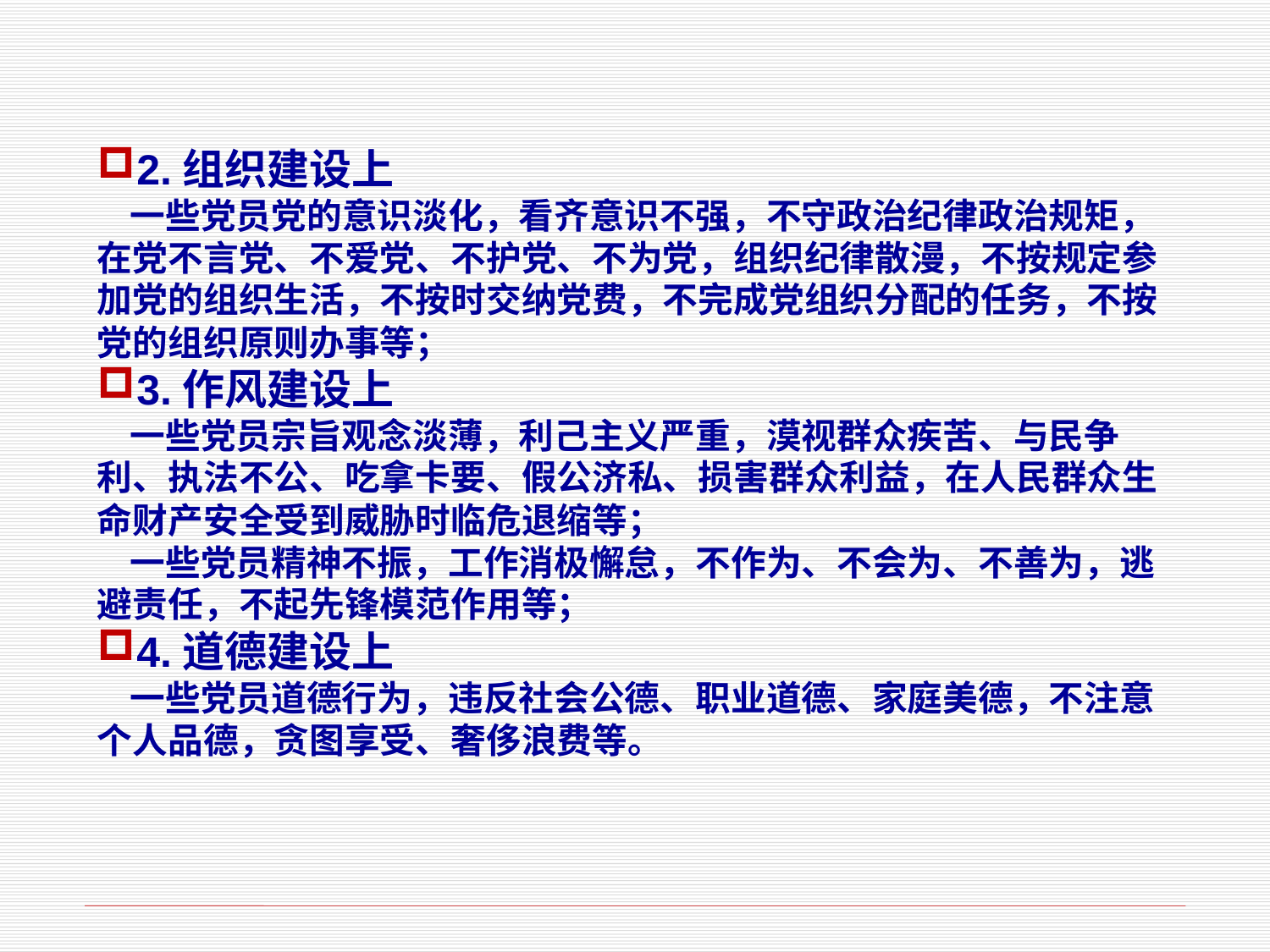

2.组织建设上
   一些党员党的意识淡化，看齐意识不强，不守政治纪律政治规矩，在党不言党、不爱党、不护党、不为党，组织纪律散漫，不按规定参加党的组织生活，不按时交纳党费，不完成党组织分配的任务，不按党的组织原则办事等；
3.作风建设上
   一些党员宗旨观念淡薄，利己主义严重，漠视群众疾苦、与民争利、执法不公、吃拿卡要、假公济私、损害群众利益，在人民群众生命财产安全受到威胁时临危退缩等；
   一些党员精神不振，工作消极懈怠，不作为、不会为、不善为，逃避责任，不起先锋模范作用等；
4.道德建设上
   一些党员道德行为，违反社会公德、职业道德、家庭美德，不注意个人品德，贪图享受、奢侈浪费等。